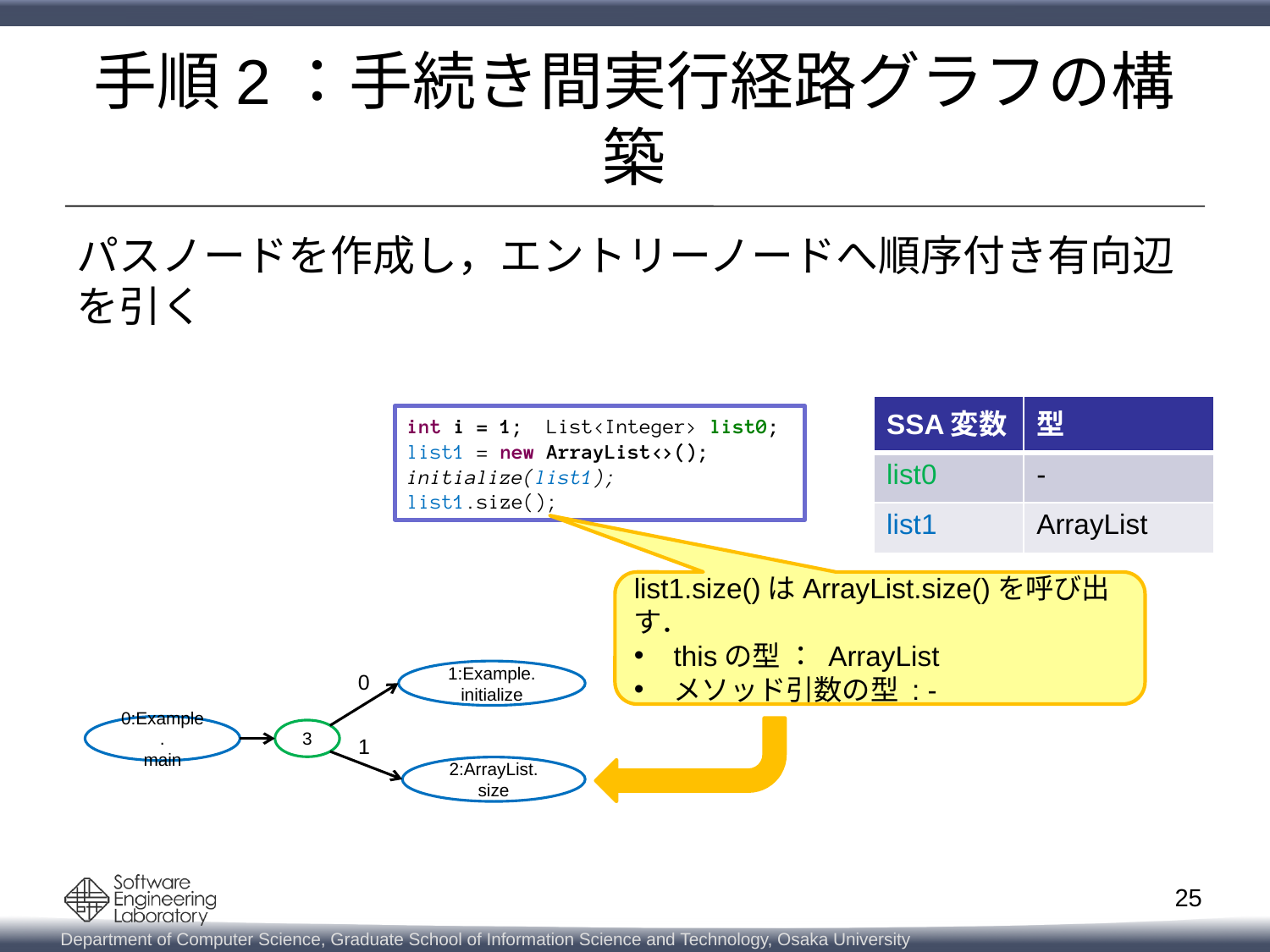

# 手順2：手続き間実行経路グラフの構築
パスノードを作成し，エントリーノードへ順序付き有向辺を引く

| SSA変数 | 型 |
| --- | --- |
| list0 | - |
| list1 | ArrayList |
int i = 1;  List<Integer> list0;
list1 = new ArrayList<>();
initialize(list1);
list1.size();
list1.size()はArrayList.size()を呼び出す．
thisの型 ： ArrayList
メソッド引数の型 : -
1:Example.
initialize
0
0:Example.
main

3
1
2:ArrayList.
size
25